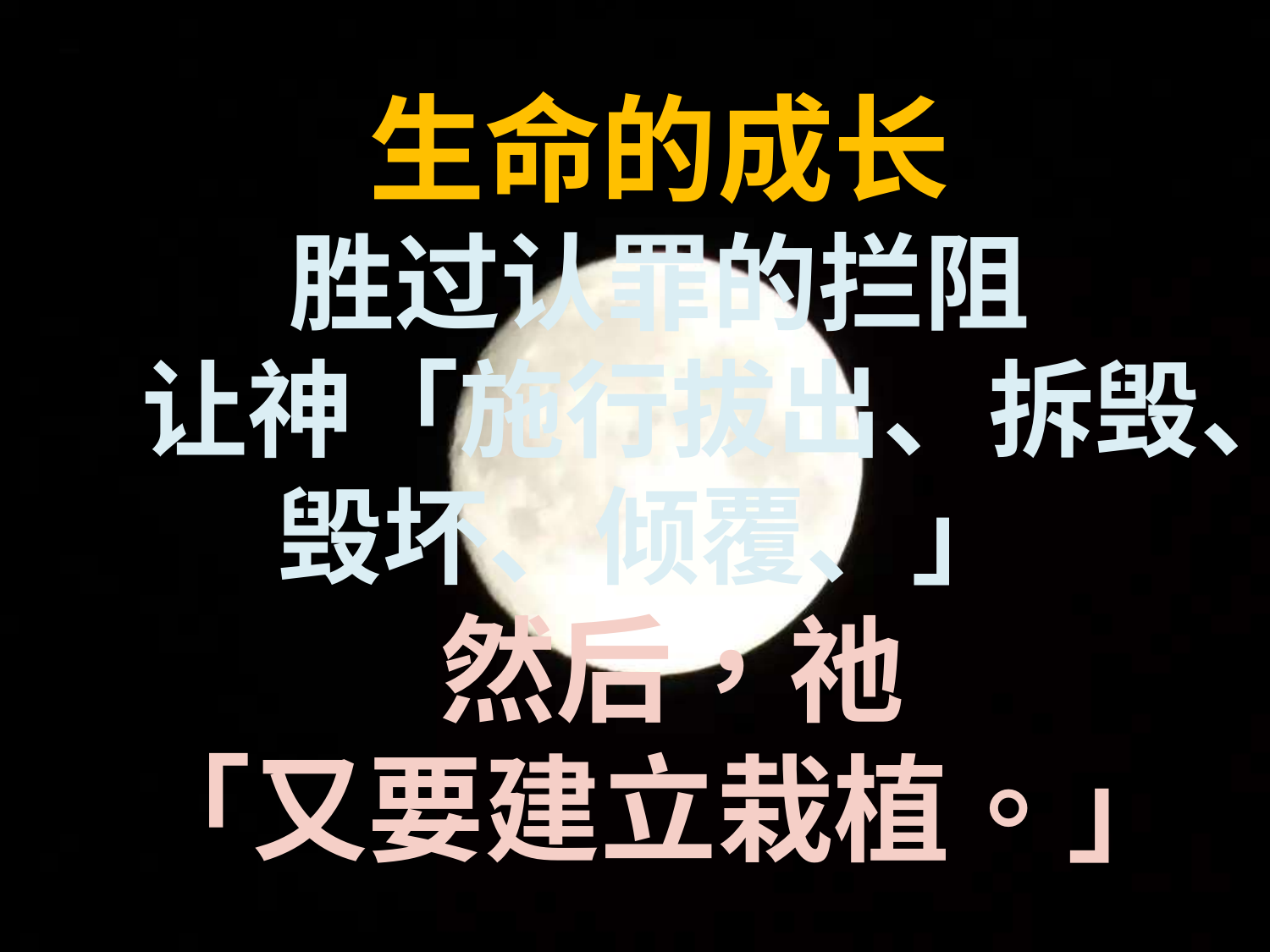

# 生命的成长 胜过认罪的拦阻 让神「施行拔出、拆毁、毁坏、倾覆、」 然后，祂 「又要建立栽植。」